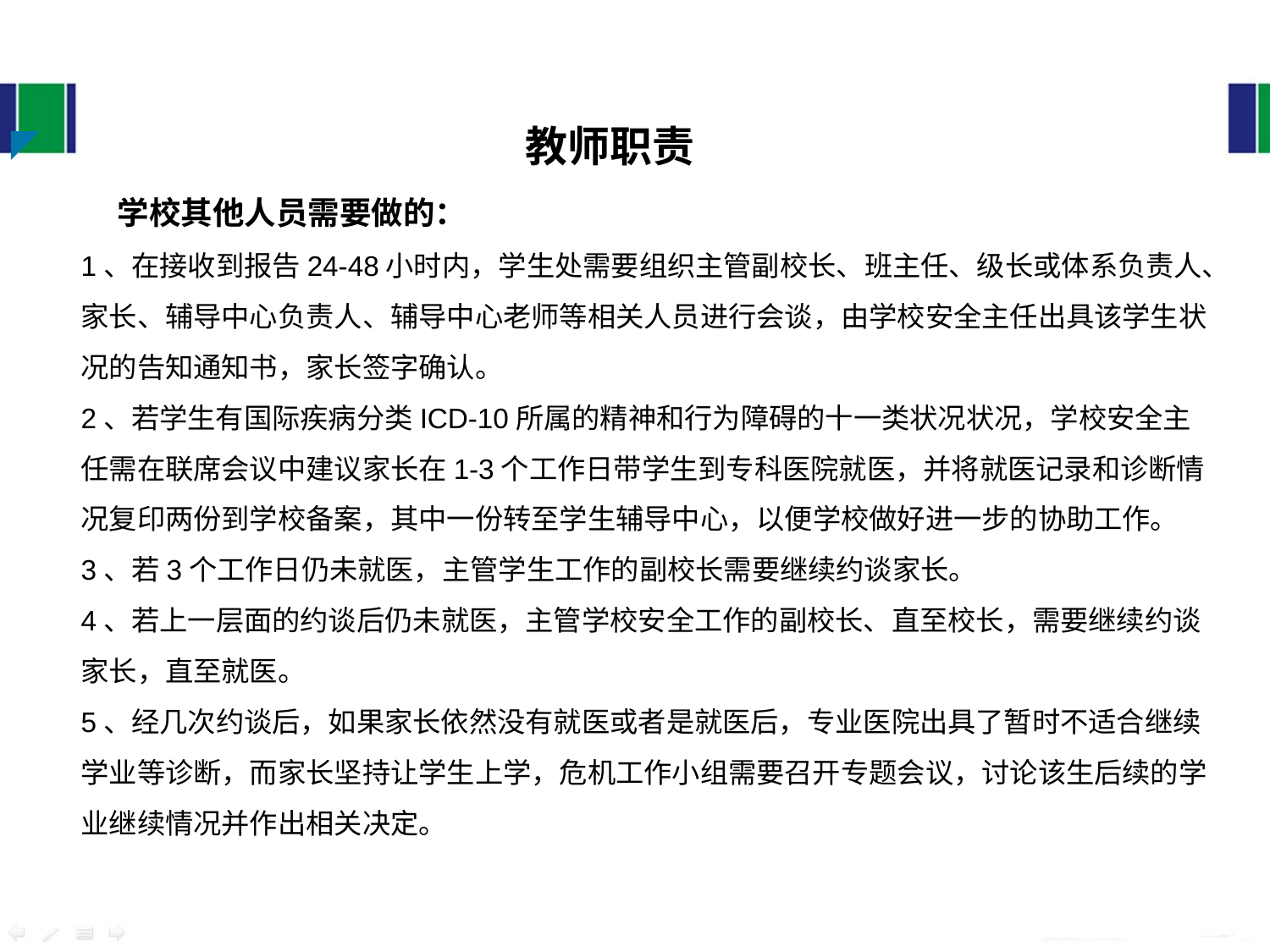

教师职责

学校其他人员需要做的：
1、在接收到报告24-48小时内，学生处需要组织主管副校长、班主任、级长或体系负责人、家长、辅导中心负责人、辅导中心老师等相关人员进行会谈，由学校安全主任出具该学生状况的告知通知书，家长签字确认。
2、若学生有国际疾病分类ICD-10所属的精神和行为障碍的十一类状况状况，学校安全主任需在联席会议中建议家长在1-3个工作日带学生到专科医院就医，并将就医记录和诊断情况复印两份到学校备案，其中一份转至学生辅导中心，以便学校做好进一步的协助工作。
3、若3个工作日仍未就医，主管学生工作的副校长需要继续约谈家长。
4、若上一层面的约谈后仍未就医，主管学校安全工作的副校长、直至校长，需要继续约谈家长，直至就医。
5、经几次约谈后，如果家长依然没有就医或者是就医后，专业医院出具了暂时不适合继续学业等诊断，而家长坚持让学生上学，危机工作小组需要召开专题会议，讨论该生后续的学业继续情况并作出相关决定。